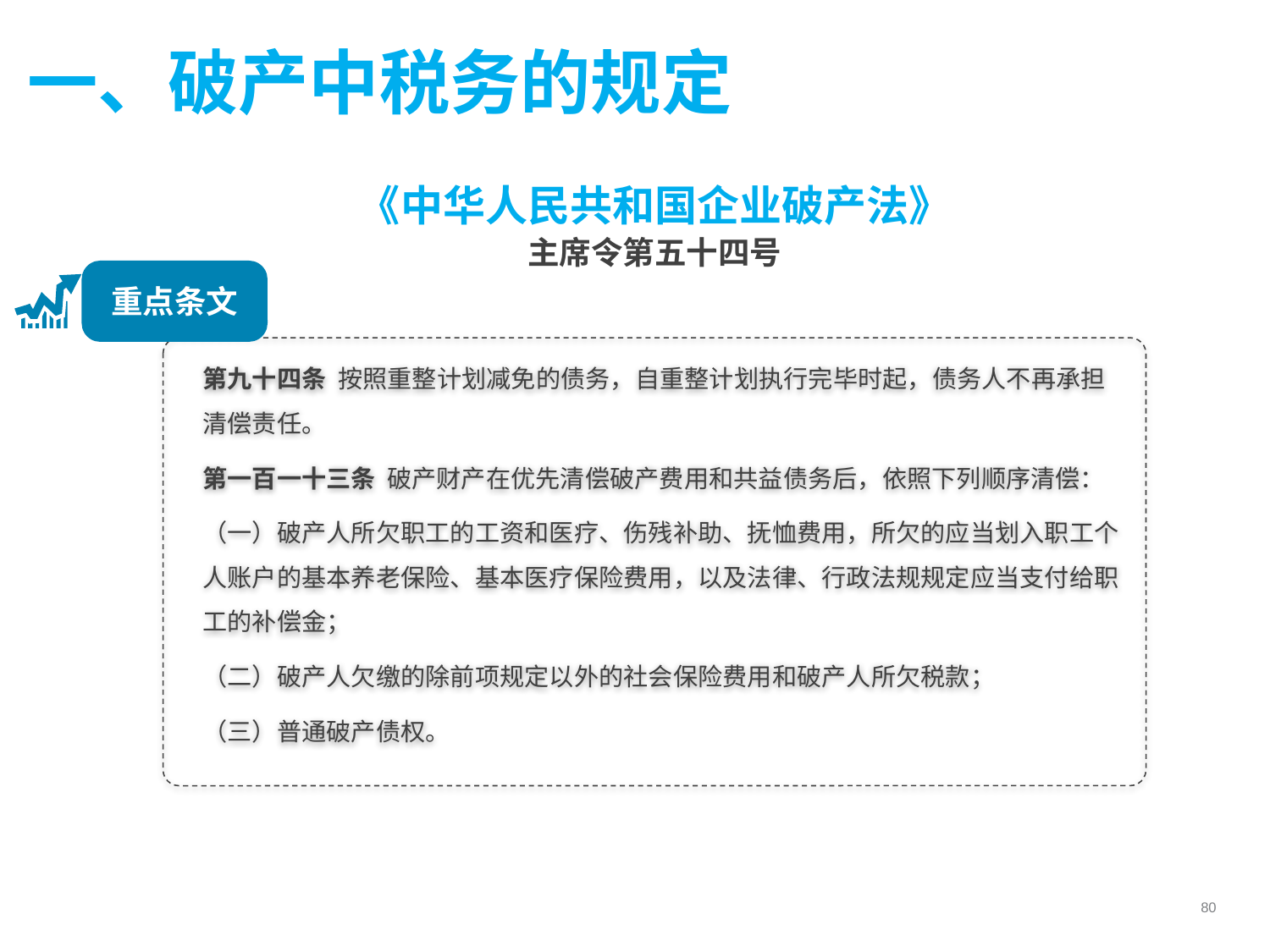

一、破产中税务的规定

《中华人民共和国企业破产法》
主席令第五十四号
重点条文

第九十四条  按照重整计划减免的债务，自重整计划执行完毕时起，债务人不再承担清偿责任。
第一百一十三条  破产财产在优先清偿破产费用和共益债务后，依照下列顺序清偿：
（一）破产人所欠职工的工资和医疗、伤残补助、抚恤费用，所欠的应当划入职工个人账户的基本养老保险、基本医疗保险费用，以及法律、行政法规规定应当支付给职工的补偿金；
（二）破产人欠缴的除前项规定以外的社会保险费用和破产人所欠税款；
（三）普通破产债权。

80